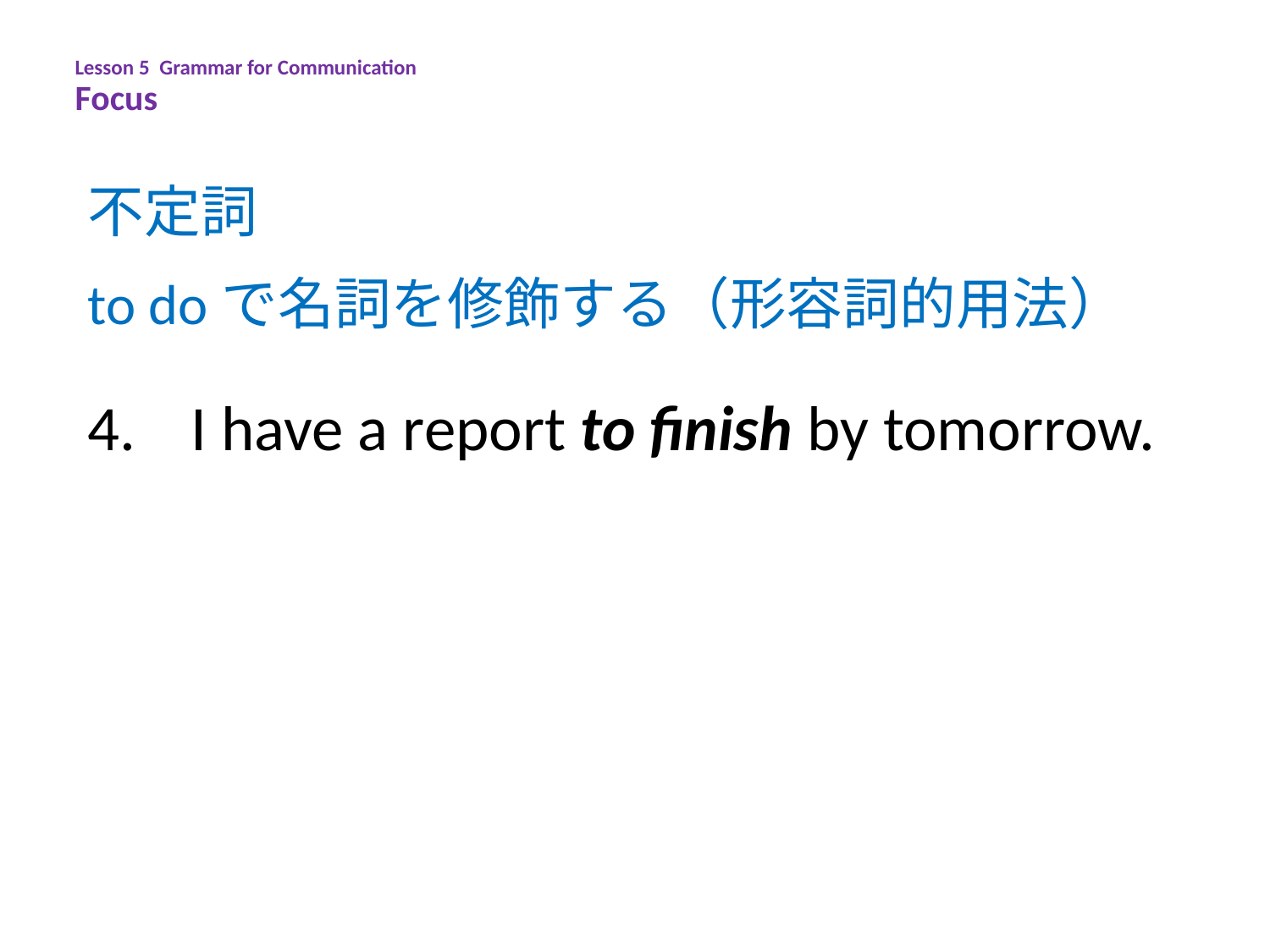

Lesson 5  Grammar for Communication
Focus
不定詞
to doで名詞を修飾する（形容詞的用法）
I have a report to finish by tomorrow.